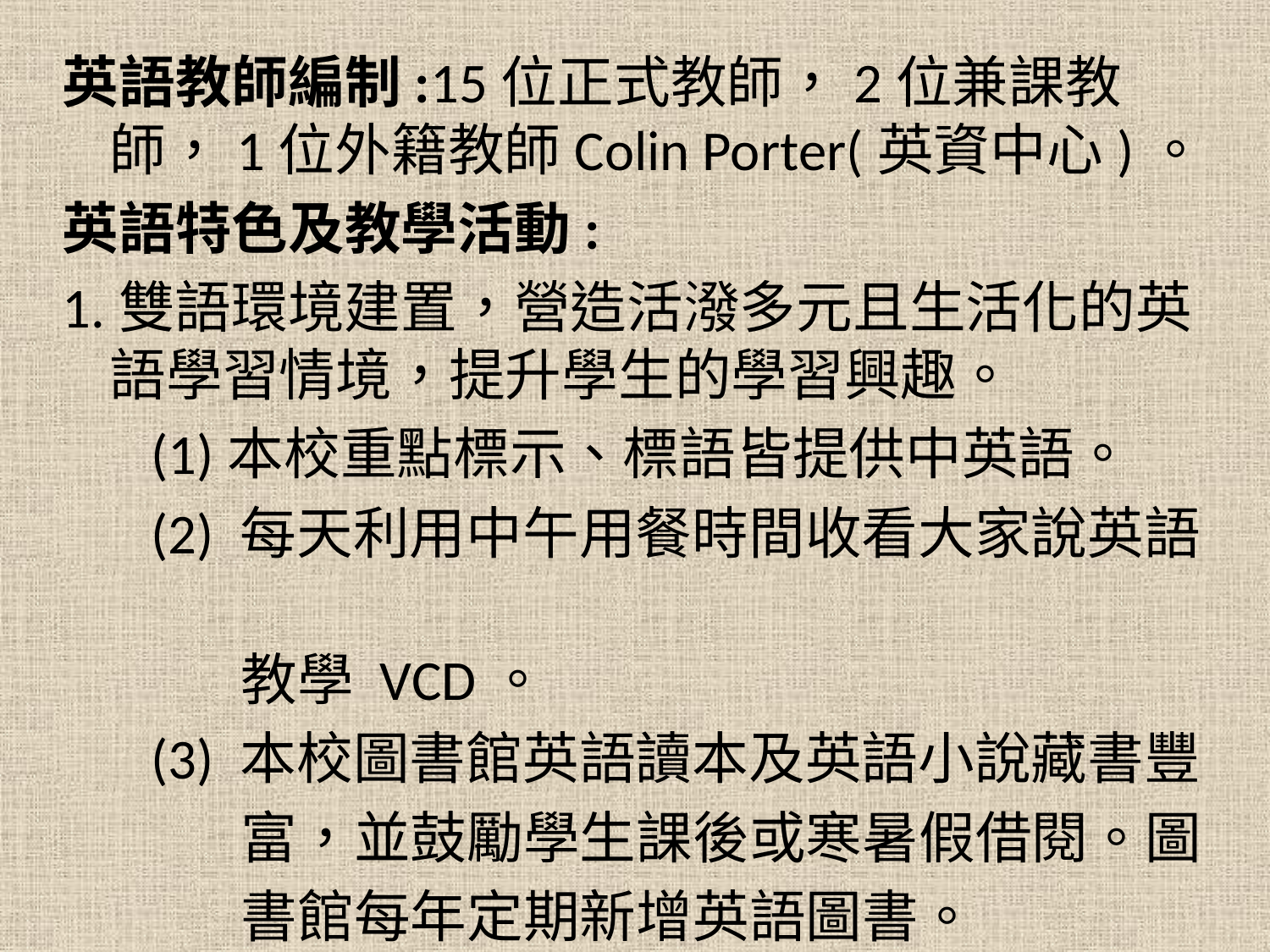

英語教師編制:15位正式教師，2位兼課教師，1位外籍教師Colin Porter(英資中心)。
英語特色及教學活動:
1.雙語環境建置，營造活潑多元且生活化的英語學習情境，提升學生的學習興趣。
       (1)本校重點標示、標語皆提供中英語。
       (2) 每天利用中午用餐時間收看大家說英語
             教學 VCD。
       (3) 本校圖書館英語讀本及英語小說藏書豐
             富，並鼓勵學生課後或寒暑假借閱。圖
             書館每年定期新增英語圖書。